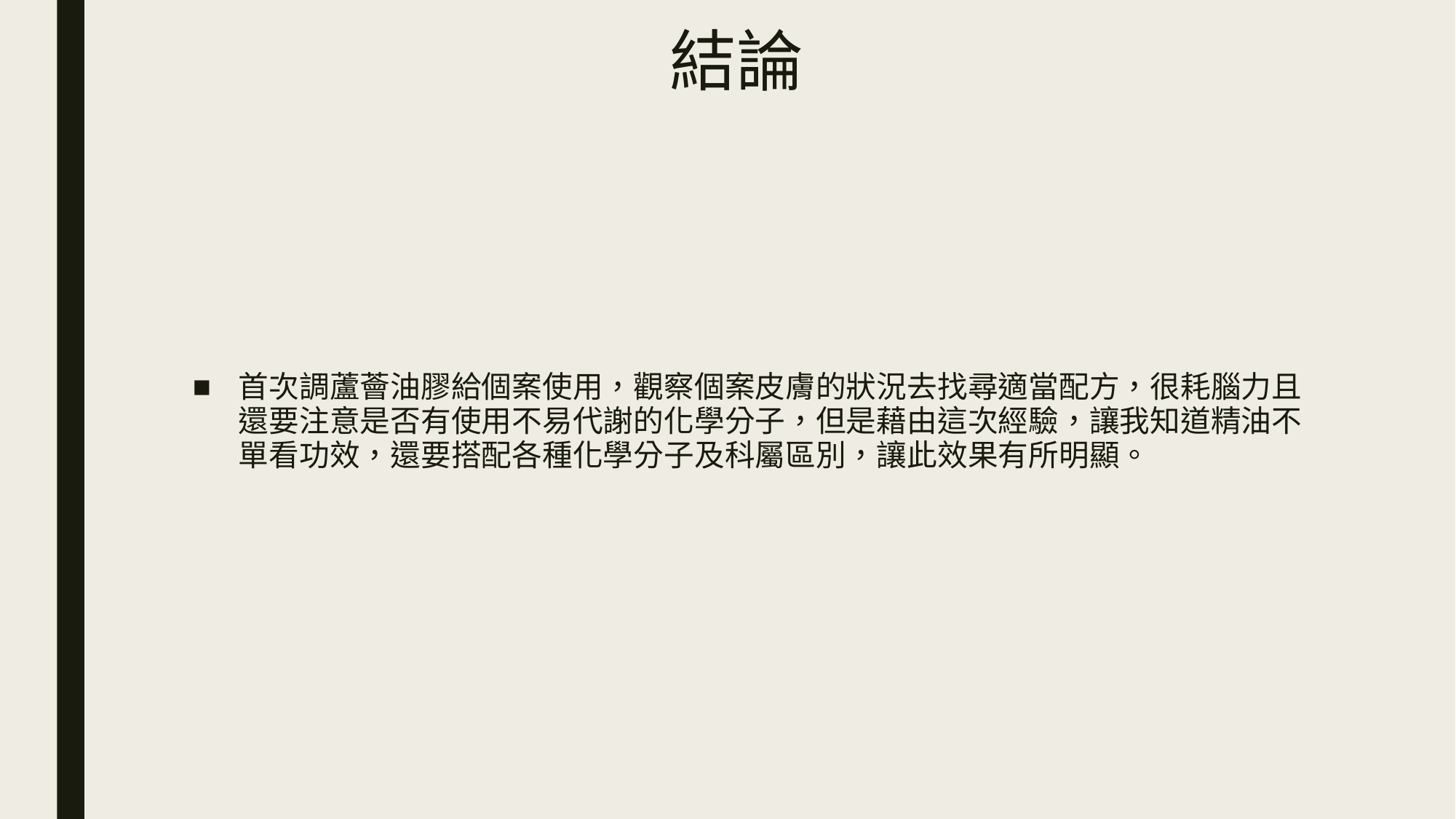

# 結論

首次調蘆薈油膠給個案使用，觀察個案皮膚的狀況去找尋適當配方，很耗腦力且還要注意是否有使用不易代謝的化學分子，但是藉由這次經驗，讓我知道精油不單看功效，還要搭配各種化學分子及科屬區別，讓此效果有所明顯。